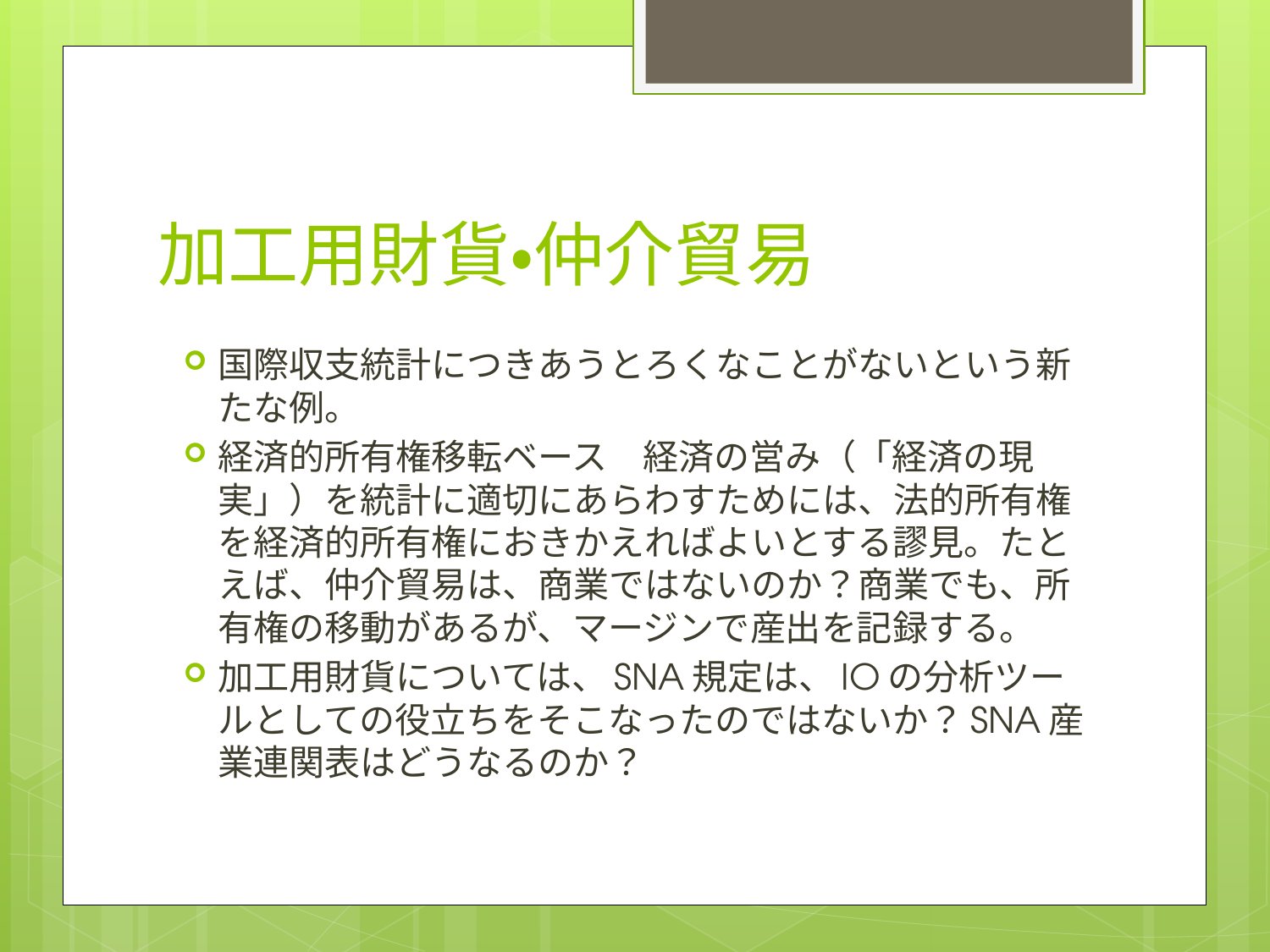

# 加工用財貨・仲介貿易
国際収支統計につきあうとろくなことがないという新たな例。
経済的所有権移転ベース　経済の営み（「経済の現実」）を統計に適切にあらわすためには、法的所有権を経済的所有権におきかえればよいとする謬見。たとえば、仲介貿易は、商業ではないのか？商業でも、所有権の移動があるが、マージンで産出を記録する。
加工用財貨については、SNA規定は、IOの分析ツールとしての役立ちをそこなったのではないか？SNA産業連関表はどうなるのか？